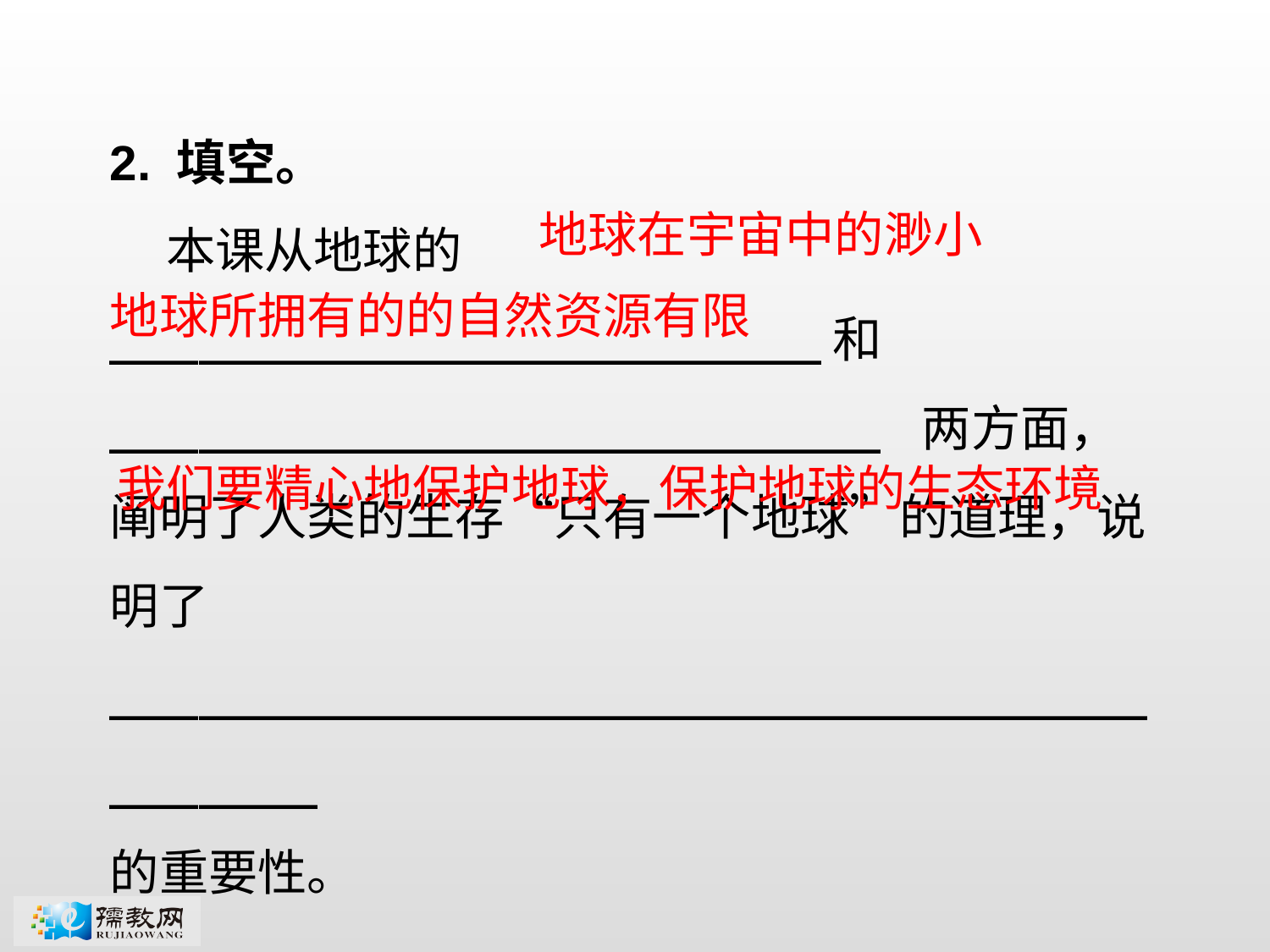

2. 填空。
    本课从地球的________________________和__________________________ 两方面，阐明了人类的生存“只有一个地球”的道理，说明了__________________________________________
的重要性。
地球在宇宙中的渺小
地球所拥有的的自然资源有限
我们要精心地保护地球，保护地球的生态环境